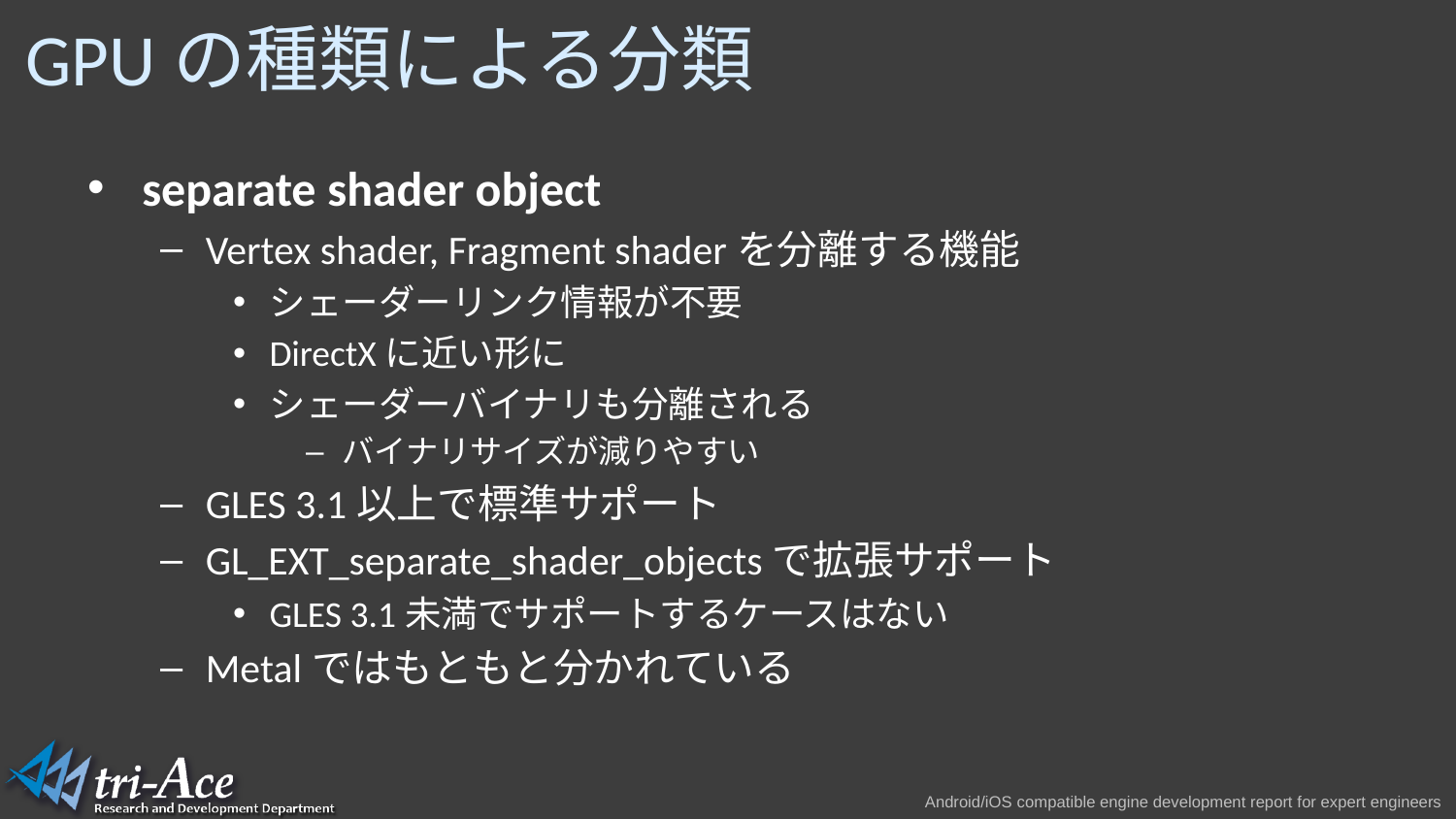

# GPUの種類による分類
separate shader object
Vertex shader, Fragment shaderを分離する機能
シェーダーリンク情報が不要
DirectXに近い形に
シェーダーバイナリも分離される
バイナリサイズが減りやすい
GLES 3.1以上で標準サポート
GL_EXT_separate_shader_objectsで拡張サポート
GLES 3.1未満でサポートするケースはない
Metalではもともと分かれている